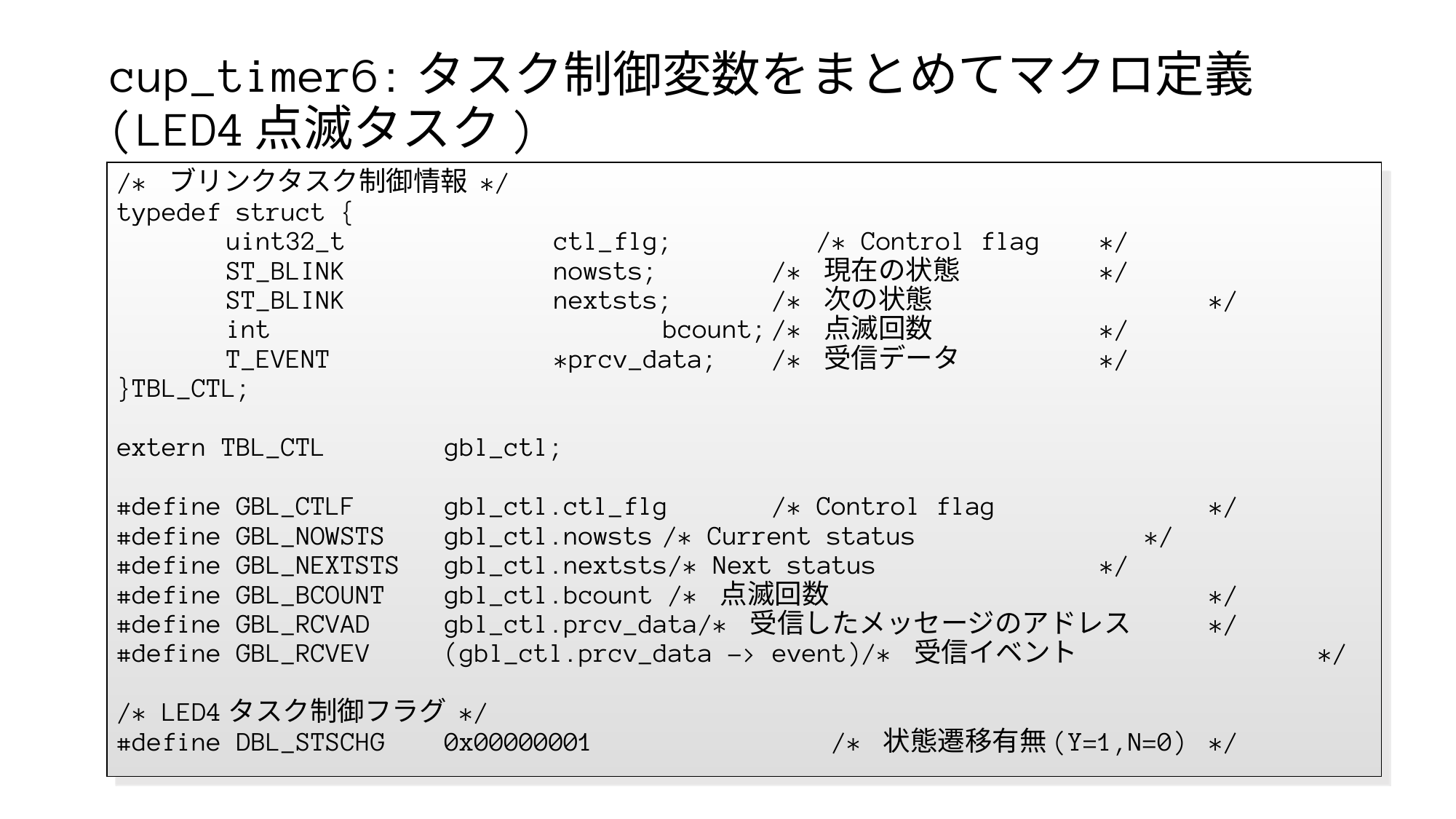

# cup_timer6:タスク制御変数をまとめてマクロ定義(LED4点滅タスク)
/* ブリンクタスク制御情報 */
typedef struct {
	uint32_t		ctl_flg;	   /* Control flag  	*/
	ST_BLINK		nowsts;		/* 現在の状態 		*/
	ST_BLINK 		nextsts;	/* 次の状態		 	*/
	int				bcount;	/* 点滅回数 		*/
	T_EVENT 		*prcv_data;	/* 受信データ		*/
}TBL_CTL;

extern TBL_CTL		gbl_ctl;

#define GBL_CTLF	gbl_ctl.ctl_flg	/* Control flag     		*/
#define GBL_NOWSTS	gbl_ctl.nowsts	/* Current status		   */
#define GBL_NEXTSTS	gbl_ctl.nextsts/* Next status		    	*/
#define GBL_BCOUNT	gbl_ctl.bcount /* 点滅回数 				*/
#define GBL_RCVAD	gbl_ctl.prcv_data/* 受信したメッセージのアドレス 	*/
#define GBL_RCVEV	(gbl_ctl.prcv_data -> event)/* 受信イベント			*/

/* LED4タスク制御フラグ */
#define DBL_STSCHG	0x00000001 		    /* 状態遷移有無(Y=1,N=0)	*/